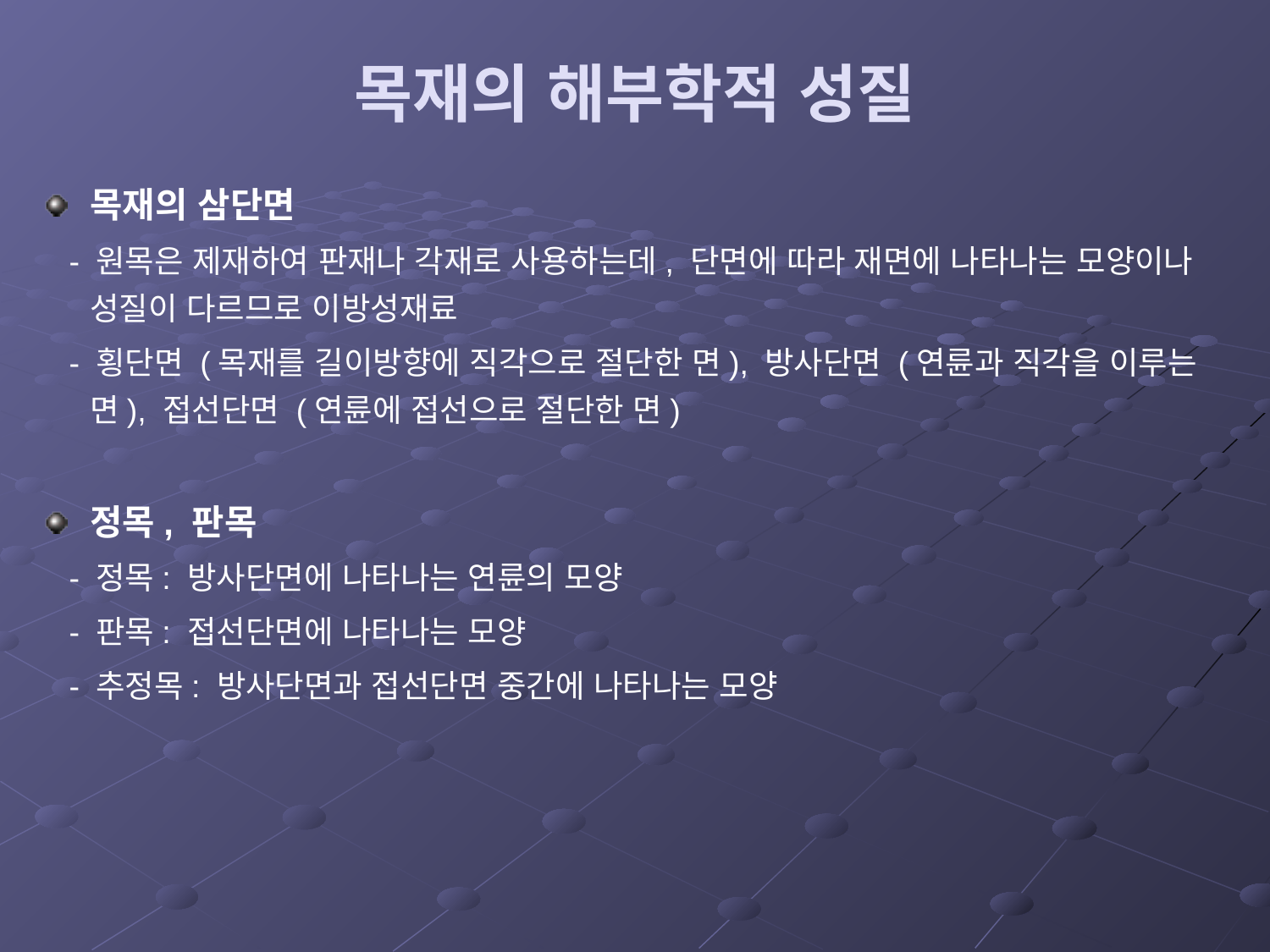

# 목재의 해부학적 성질
목재의 삼단면
   - 원목은 제재하여 판재나 각재로 사용하는데, 단면에 따라 재면에 나타나는 모양이나 성질이 다르므로 이방성재료
   - 횡단면 (목재를 길이방향에 직각으로 절단한 면), 방사단면 (연륜과 직각을 이루는 면), 접선단면 (연륜에 접선으로 절단한 면)

정목, 판목
   - 정목: 방사단면에 나타나는 연륜의 모양
   - 판목: 접선단면에 나타나는 모양
   - 추정목: 방사단면과 접선단면 중간에 나타나는 모양